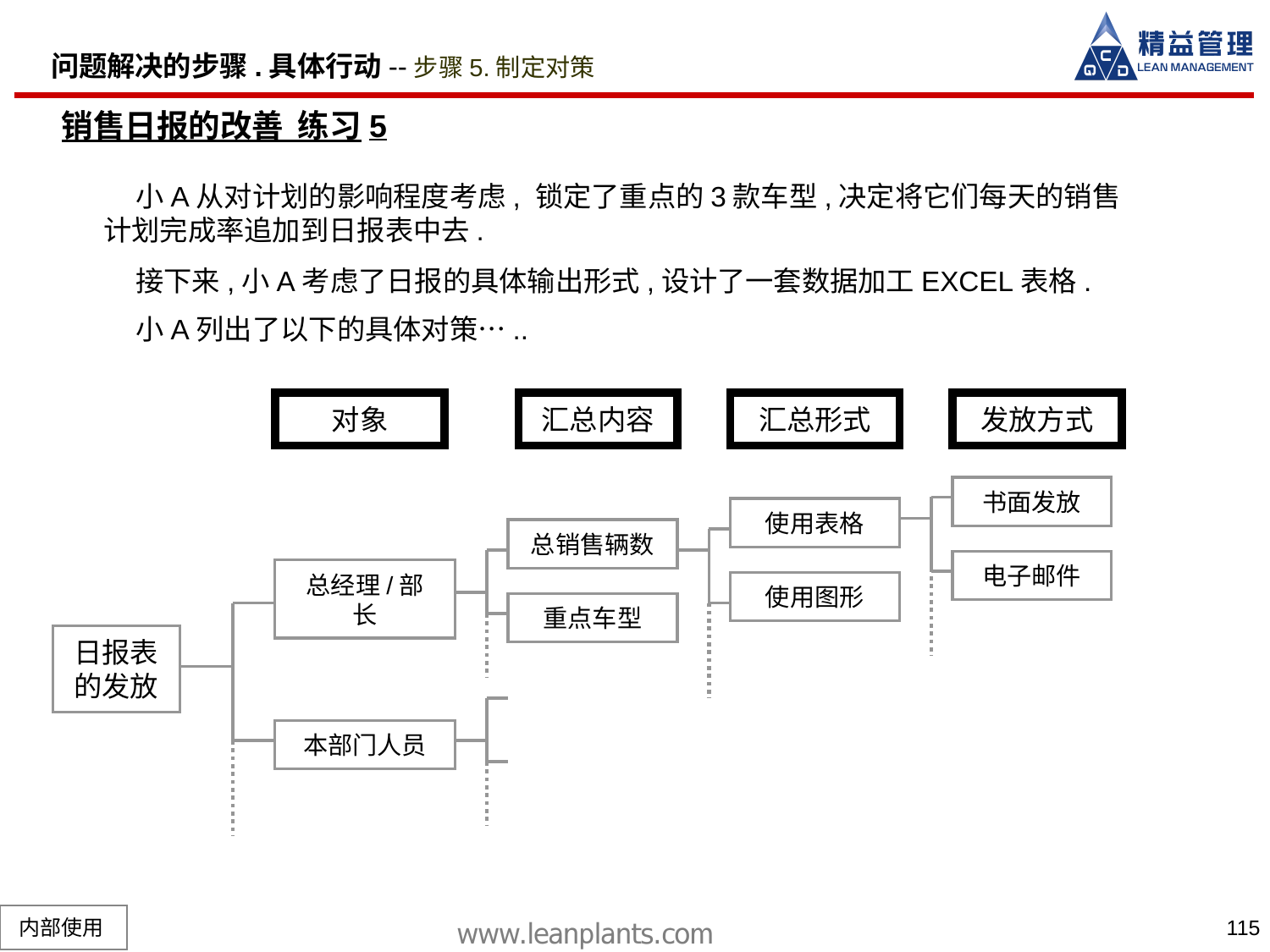

问题解决的步骤.具体行动--步骤5.制定对策
销售日报的改善  练习5
    小A从对计划的影响程度考虑, 锁定了重点的3款车型,决定将它们每天的销售计划完成率追加到日报表中去.
    接下来,小A考虑了日报的具体输出形式,设计了一套数据加工EXCEL表格.
    小A列出了以下的具体对策…..
对象
汇总内容
汇总形式
发放方式
书面发放
使用表格
总销售辆数
电子邮件
使用图形
总经理/部长
重点车型
日报表的发放
本部门人员
内部使用